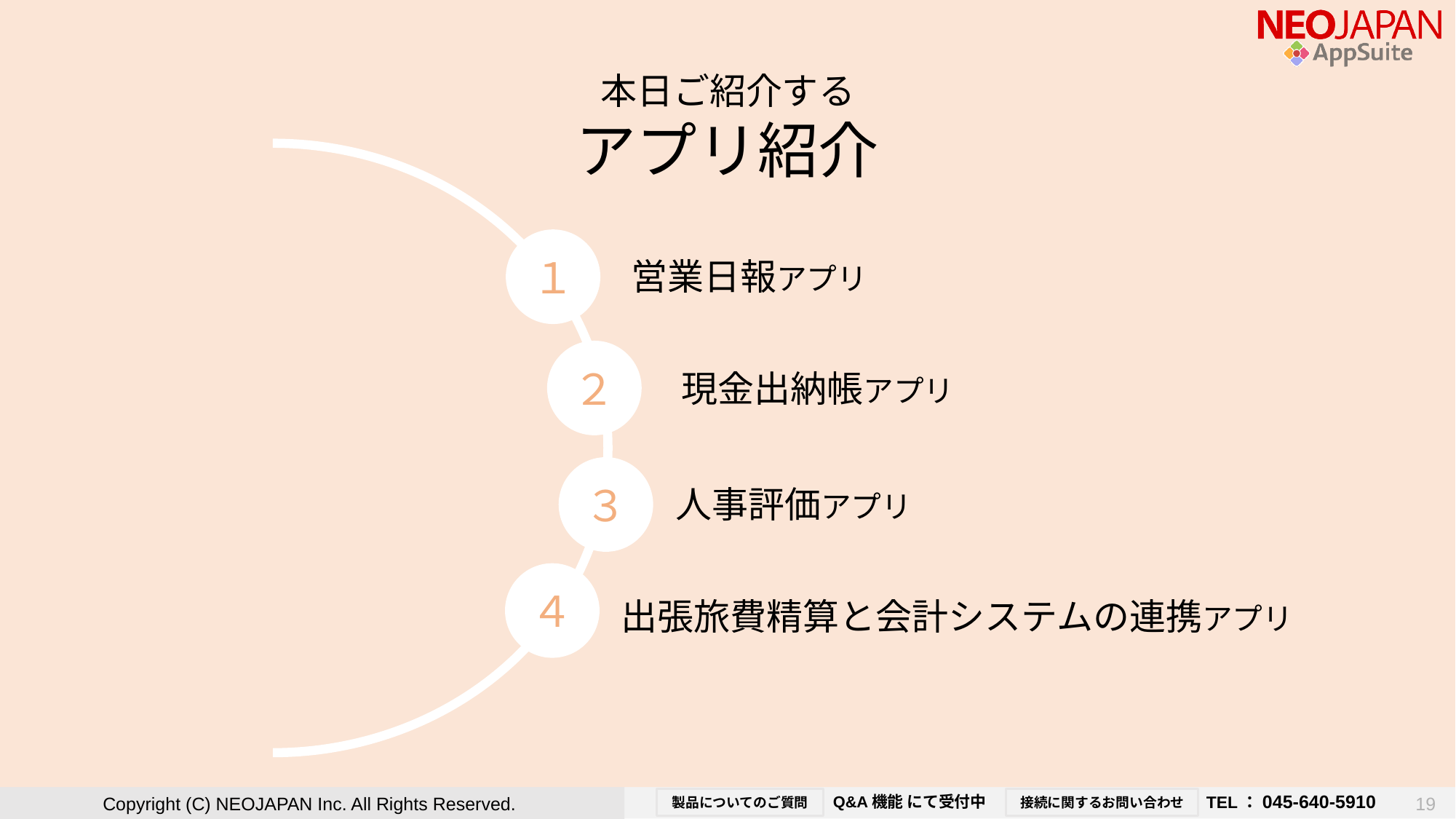

本日ご紹介する
アプリ紹介

１
# 営業日報アプリ
２
現金出納帳アプリ
３
人事評価アプリ
４
出張旅費精算と会計システムの連携アプリ
19